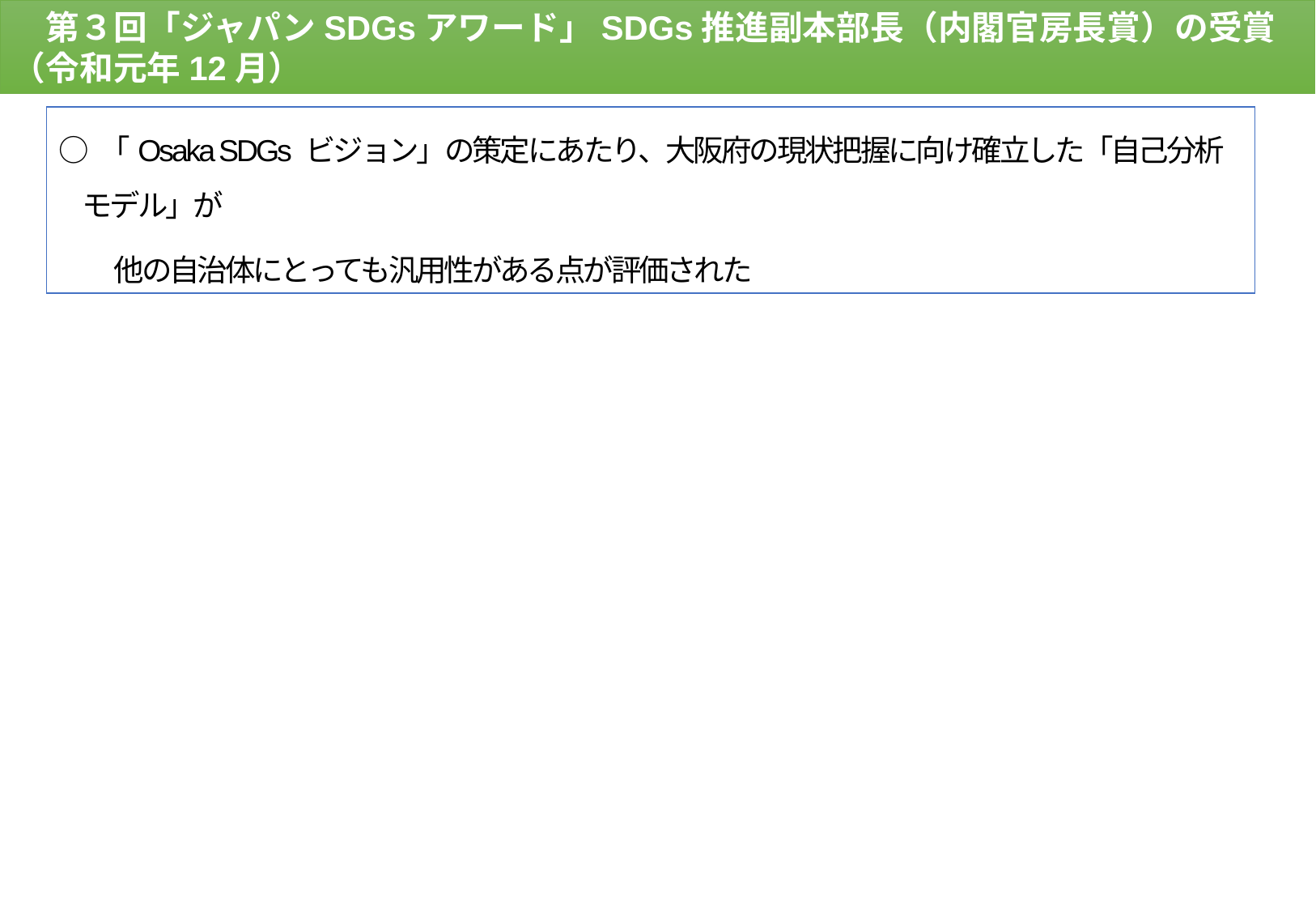

第３回「ジャパンSDGsアワード」SDGs推進副本部長（内閣官房長賞）の受賞
（令和元年12月）
○ 「Osaka SDGs ビジョン」の策定にあたり、大阪府の現状把握に向け確立した「自己分析モデル」が
　　他の自治体にとっても汎用性がある点が評価された